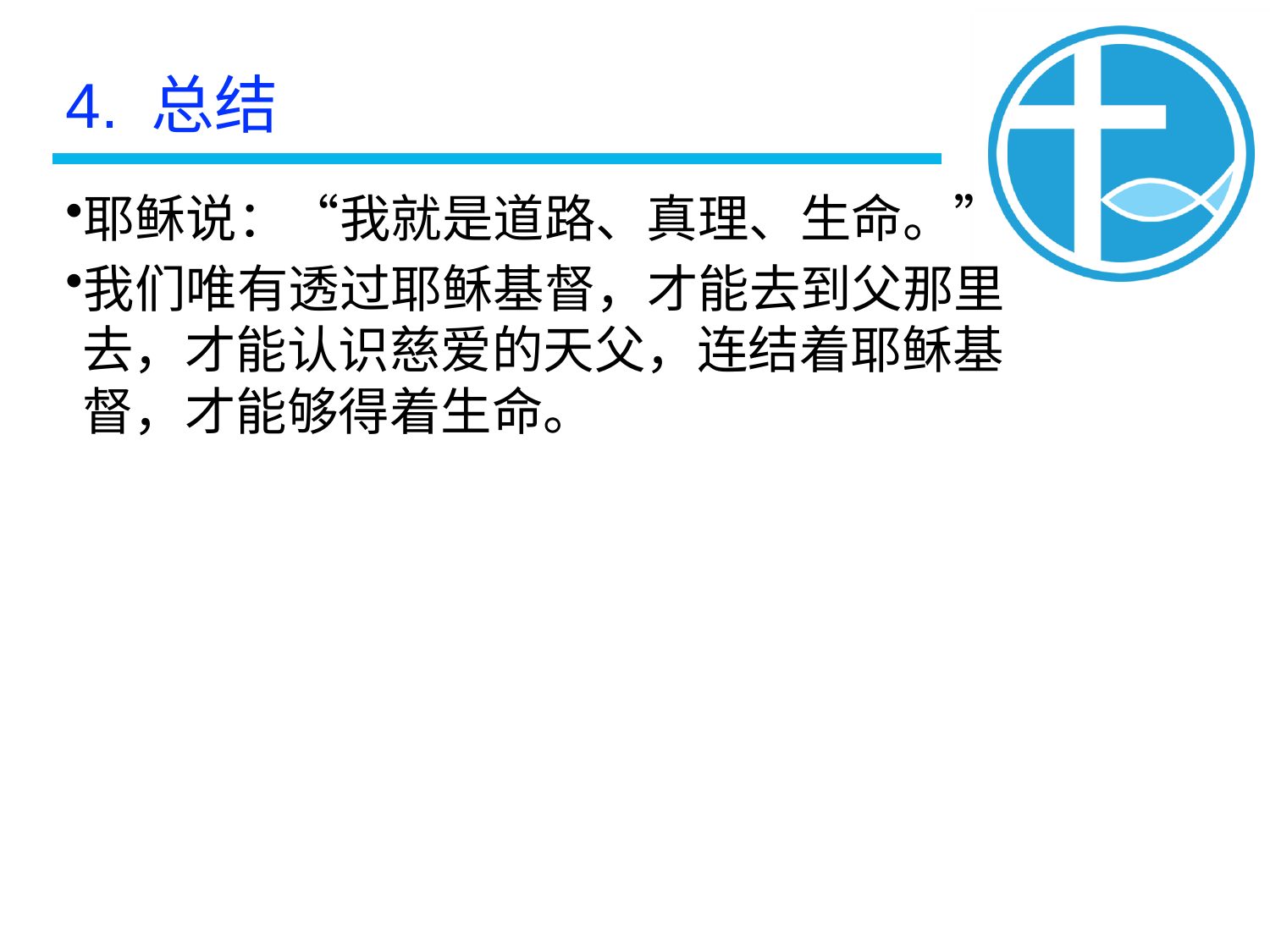

4. 总结
耶稣说：“我就是道路、真理、生命。”
我们唯有透过耶稣基督，才能去到父那里去，才能认识慈爱的天父，连结着耶稣基督，才能够得着生命。